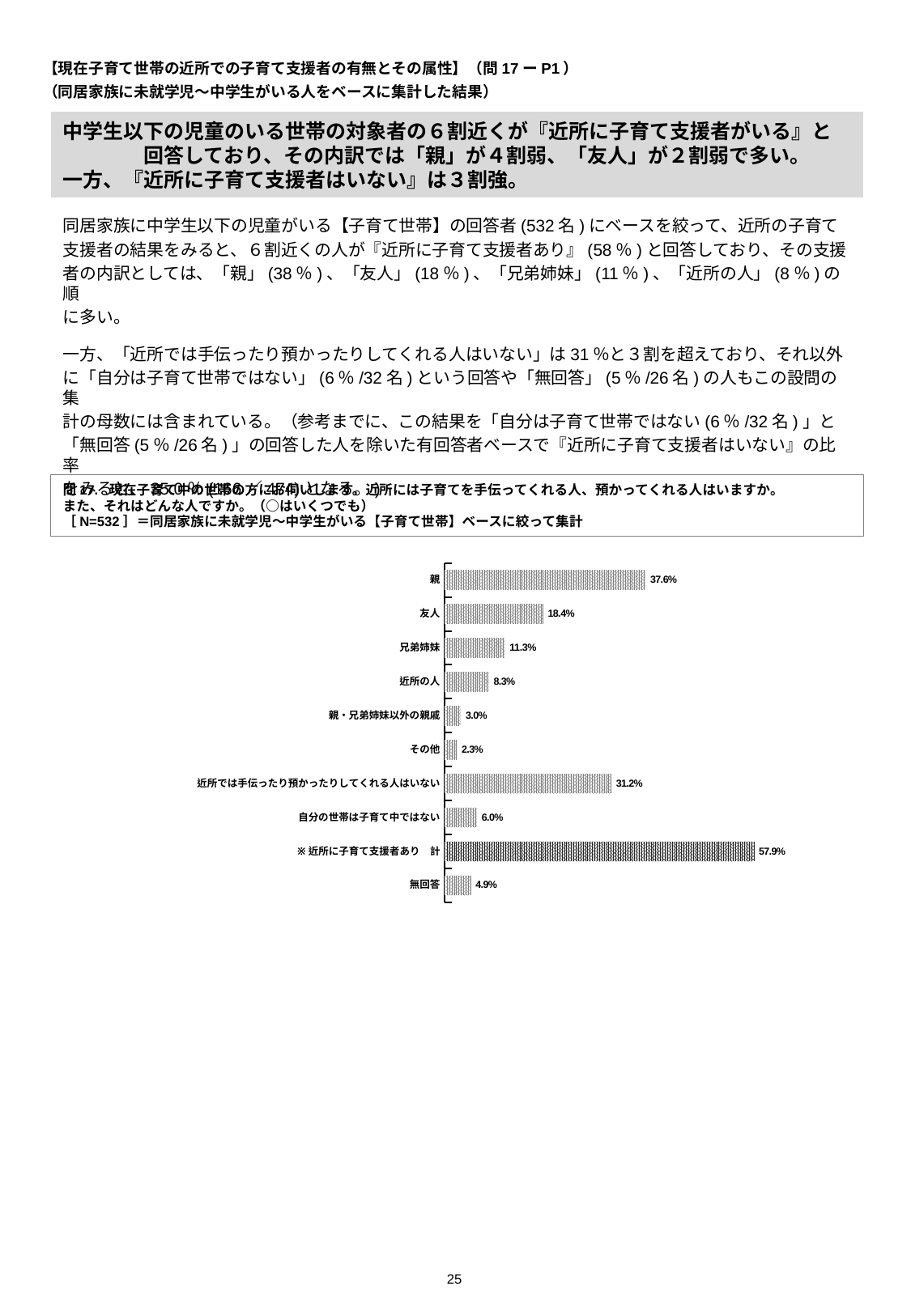

【現在子育て世帯の近所での子育て支援者の有無とその属性】（問17ーP1）
（同居家族に未就学児〜中学生がいる人をベースに集計した結果）
# 中学生以下の児童のいる世帯の対象者の６割近くが『近所に子育て支援者がいる』と 　　　　回答しており、その内訳では「親」が４割弱、「友人」が２割弱で多い。 一方、『近所に子育て支援者はいない』は３割強。
同居家族に中学生以下の児童がいる【子育て世帯】の回答者(532名)にベースを絞って、近所の子育て
支援者の結果をみると、６割近くの人が『近所に子育て支援者あり』(58％)と回答しており、その支援
者の内訳としては、「親」(38％)、「友人」(18％)、「兄弟姉妹」(11％)、「近所の人」(8％)の順
に多い。

一方、「近所では手伝ったり預かったりしてくれる人はいない」は31％と３割を超えており、それ以外
に「自分は子育て世帯ではない」(6％/32名)という回答や「無回答」(5％/26名)の人もこの設問の集
計の母数には含まれている。（参考までに、この結果を「自分は子育て世帯ではない(6％/32名)」と
「無回答(5％/26名)」の回答した人を除いた有回答者ベースで『近所に子育て支援者はいない』の比率
をみると、35.0％(166／474)となる。)
問17.  現在子育て中の世帯の方にお伺いします。近所には子育てを手伝ってくれる人、預かってくれる人はいますか。
また、それはどんな人ですか。（○はいくつでも）
［N=532］＝同居家族に未就学児～中学生がいる【子育て世帯】ベースに絞って集計

### Chart

| Category |  |
|---|---|
| 親 | 0.37593984962406 |
| 友人 | 0.184210526315789 |
| 兄弟姉妹 | 0.112781954887218 |
| 近所の人 | 0.0827067669172933 |
| 親・兄弟姉妹以外の親戚 | 0.0300751879699249 |
| その他 | 0.0225563909774436 |
| 近所では手伝ったり預かったりしてくれる人はいない | 0.31203007518797 |
| 自分の世帯は子育て中ではない | 0.0601503759398497 |
| ※近所に子育て支援者あり　計 | 0.578947368421053 |
| 無回答 | 0.0488721804511278 |
25